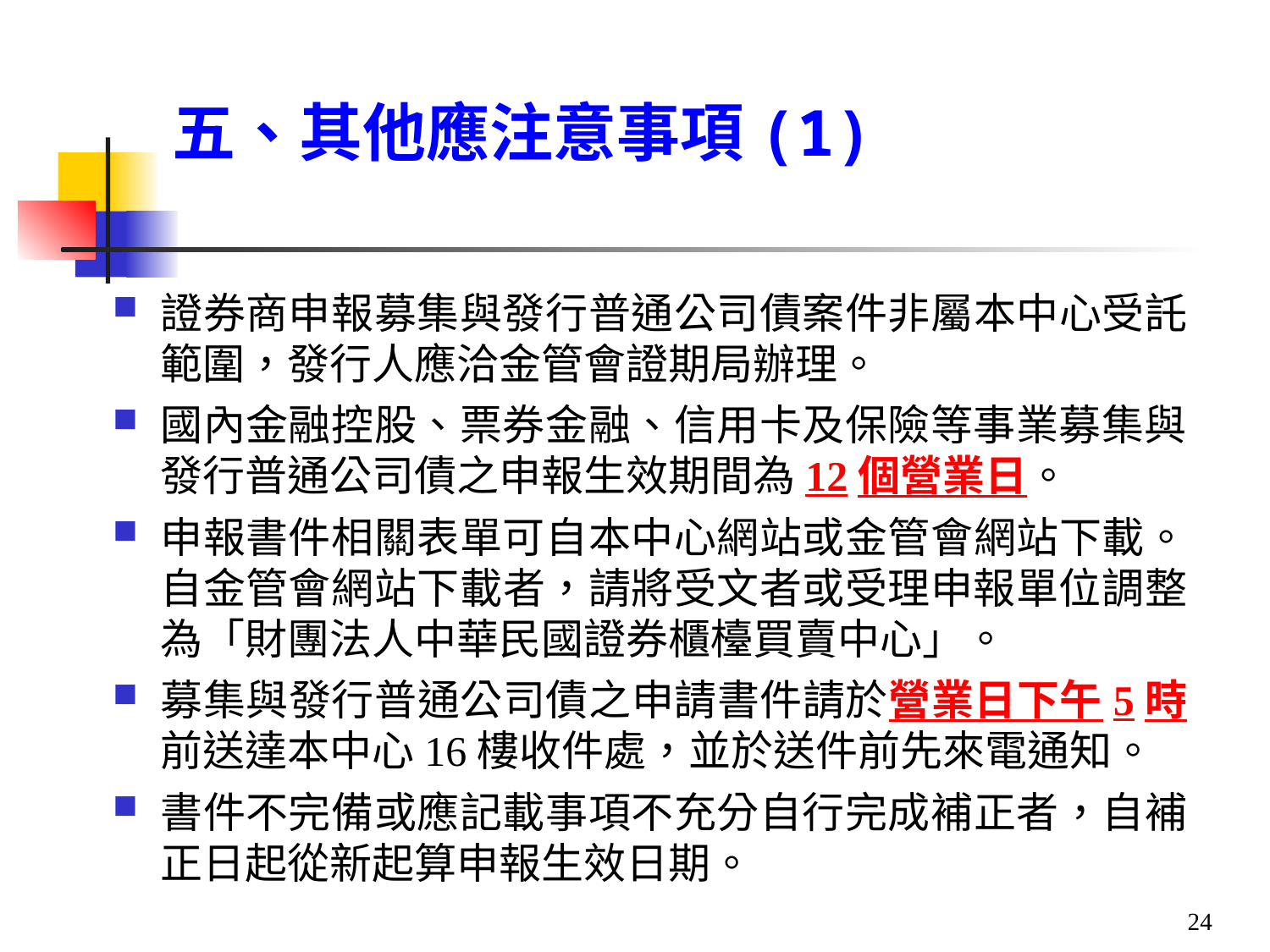

# 五、其他應注意事項(1)
證券商申報募集與發行普通公司債案件非屬本中心受託範圍，發行人應洽金管會證期局辦理。
國內金融控股、票券金融、信用卡及保險等事業募集與發行普通公司債之申報生效期間為12個營業日。
申報書件相關表單可自本中心網站或金管會網站下載。自金管會網站下載者，請將受文者或受理申報單位調整為「財團法人中華民國證券櫃檯買賣中心」。
募集與發行普通公司債之申請書件請於營業日下午5時前送達本中心16樓收件處，並於送件前先來電通知。
書件不完備或應記載事項不充分自行完成補正者，自補正日起從新起算申報生效日期。
24